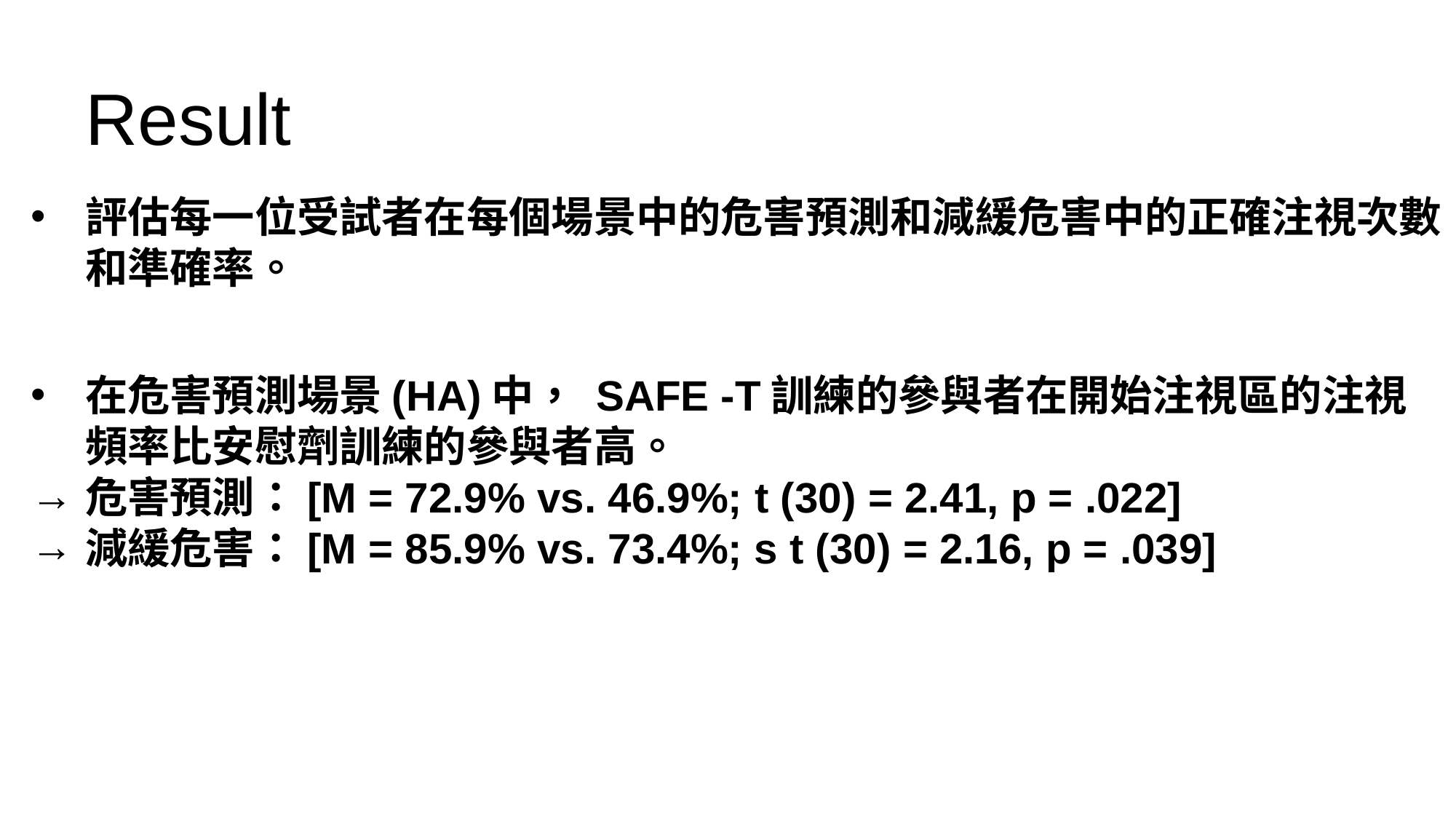

Result
評估每一位受試者在每個場景中的危害預測和減緩危害中的正確注視次數和準確率。
在危害預測場景(HA)中， SAFE -T訓練的參與者在開始注視區的注視頻率比安慰劑訓練的參與者高。
危害預測：[M = 72.9% vs. 46.9%; t (30) = 2.41, p = .022]
減緩危害：[M = 85.9% vs. 73.4%; s t (30) = 2.16, p = .039]